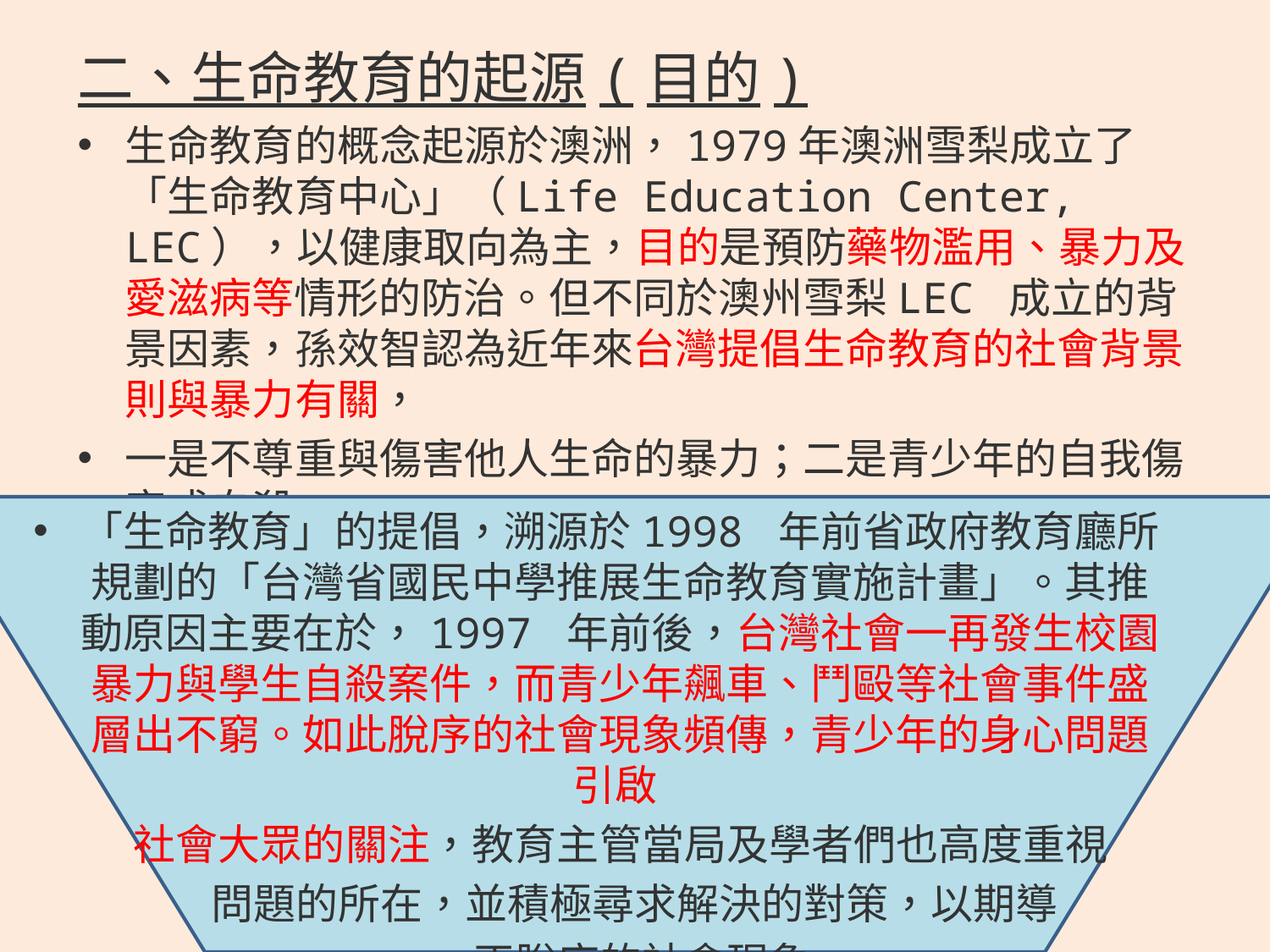

二、生命教育的起源(目的)
生命教育的概念起源於澳洲，1979年澳洲雪梨成立了「生命教育中心」（Life Education Center, LEC），以健康取向為主，目的是預防藥物濫用、暴力及愛滋病等情形的防治。但不同於澳州雪梨LEC 成立的背景因素，孫效智認為近年來台灣提倡生命教育的社會背景則與暴力有關，
一是不尊重與傷害他人生命的暴力；二是青少年的自我傷害或自殺。

「生命教育」的提倡，溯源於1998 年前省政府教育廳所規劃的「台灣省國民中學推展生命教育實施計畫」。其推動原因主要在於，1997 年前後，台灣社會一再發生校園暴力與學生自殺案件，而青少年飆車、鬥毆等社會事件盛層出不窮。如此脫序的社會現象頻傳，青少年的身心問題引啟
    社會大眾的關注，教育主管當局及學者們也高度重視
       問題的所在，並積極尋求解決的對策，以期導
             正脫序的社會現象。